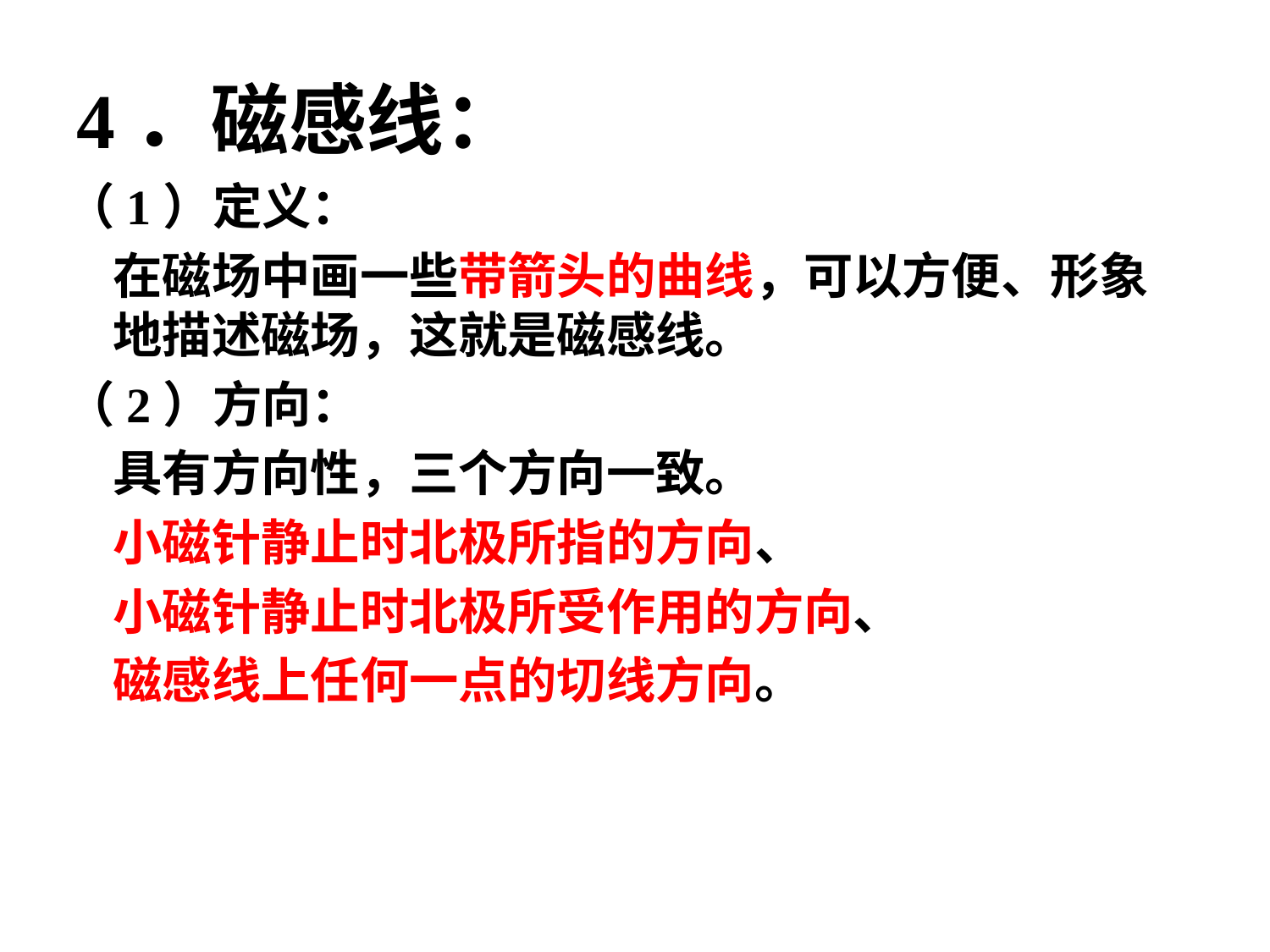

# 4．磁感线：
（1）定义：
在磁场中画一些带箭头的曲线，可以方便、形象地描述磁场，这就是磁感线。
（2）方向：
具有方向性，三个方向一致。
小磁针静止时北极所指的方向、
小磁针静止时北极所受作用的方向、
磁感线上任何一点的切线方向。